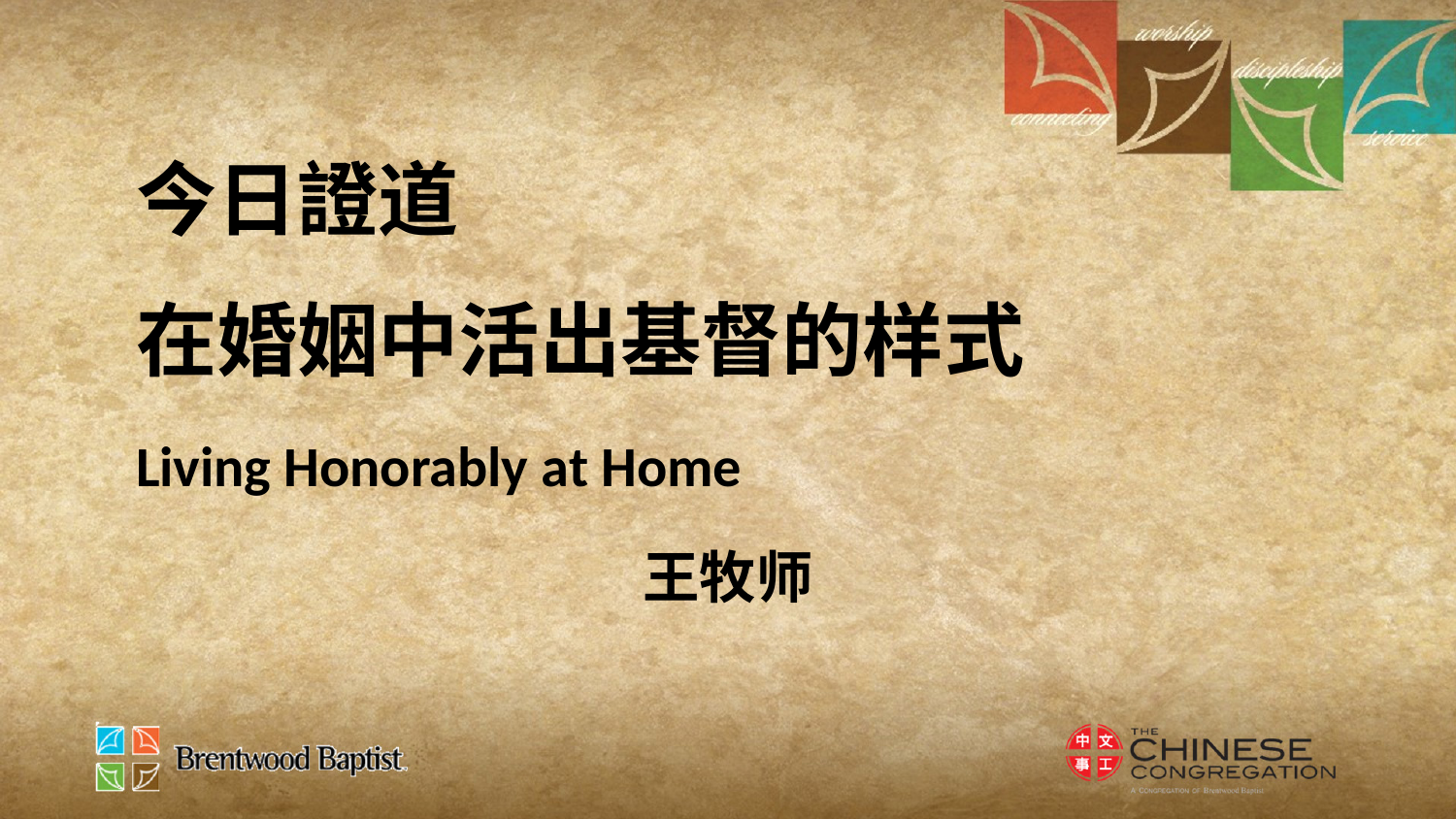

今日證道

在婚姻中活出基督的样式

Living Honorably at Home

王牧师